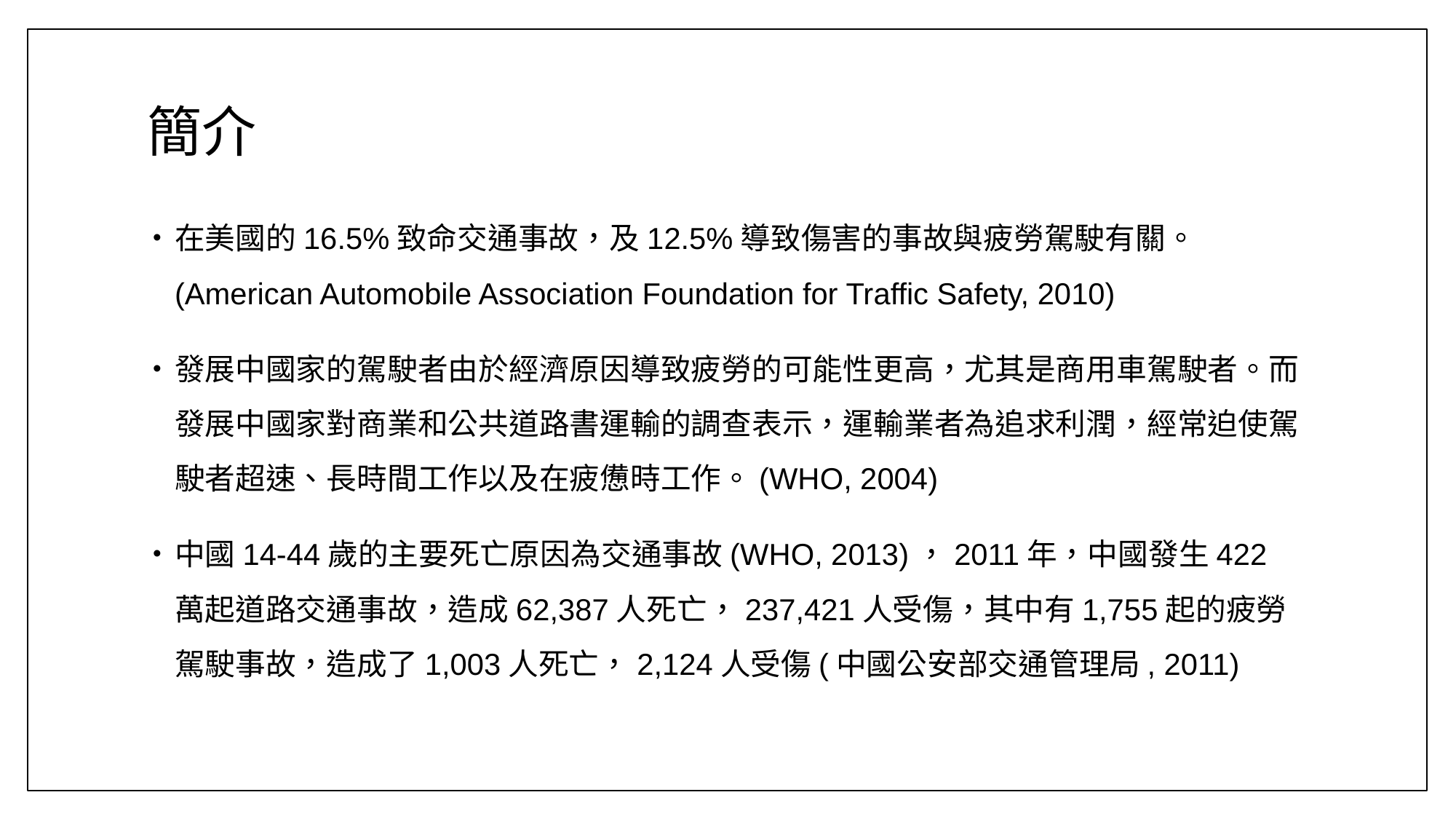

# 簡介
在美國的16.5%致命交通事故，及12.5%導致傷害的事故與疲勞駕駛有關。(American Automobile Association Foundation for Traffic Safety, 2010)
發展中國家的駕駛者由於經濟原因導致疲勞的可能性更高，尤其是商用車駕駛者。而發展中國家對商業和公共道路書運輸的調查表示，運輸業者為追求利潤，經常迫使駕駛者超速、長時間工作以及在疲憊時工作。(WHO, 2004)
中國14-44歲的主要死亡原因為交通事故(WHO, 2013)，2011年，中國發生422萬起道路交通事故，造成62,387人死亡，237,421人受傷，其中有1,755起的疲勞駕駛事故，造成了1,003人死亡，2,124人受傷(中國公安部交通管理局, 2011)